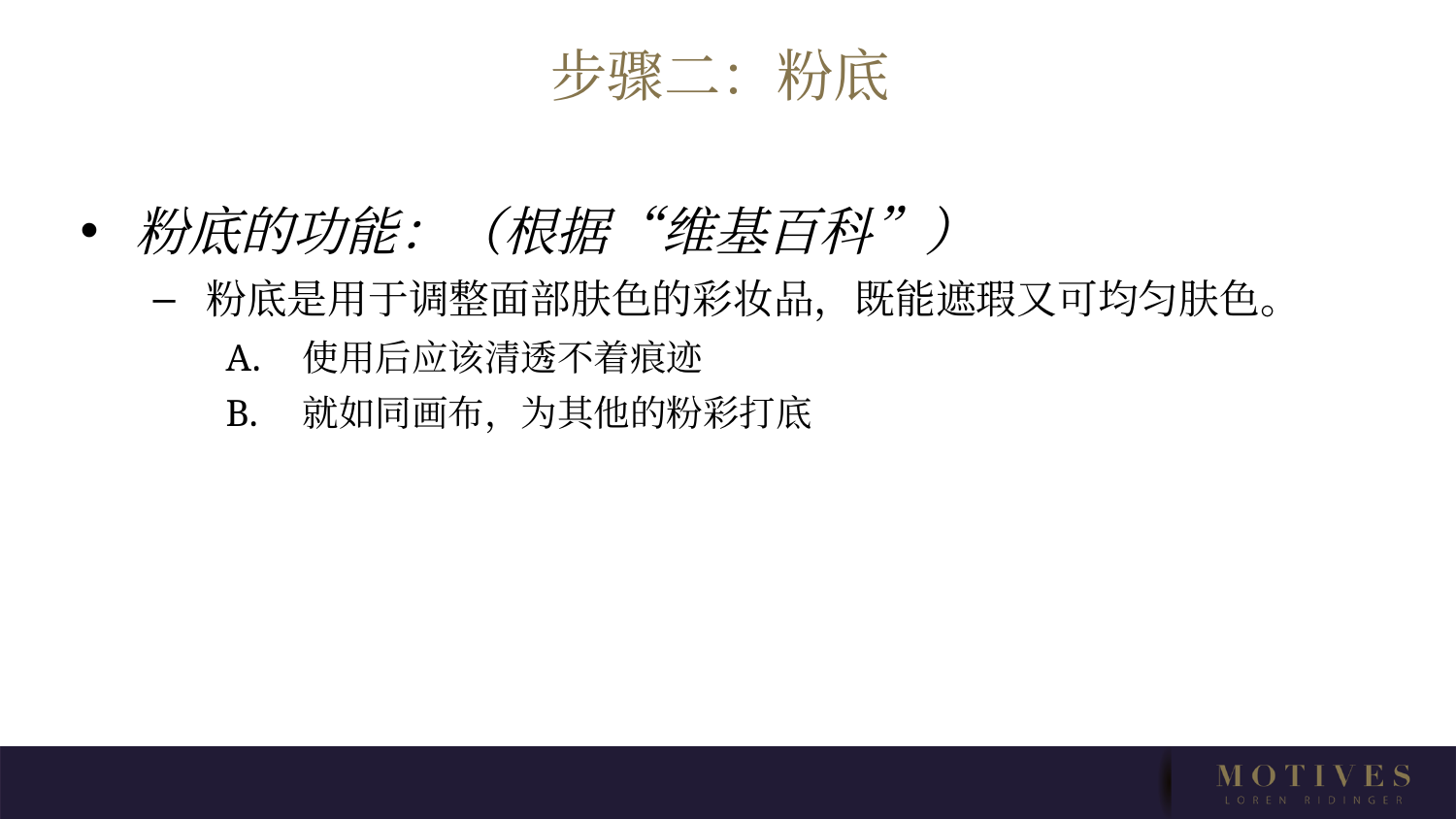

# 步骤二：粉底
粉底的功能：（根据“维基百科”）
粉底是用于调整面部肤色的彩妆品，既能遮瑕又可均匀肤色。
使用后应该清透不着痕迹
就如同画布，为其他的粉彩打底